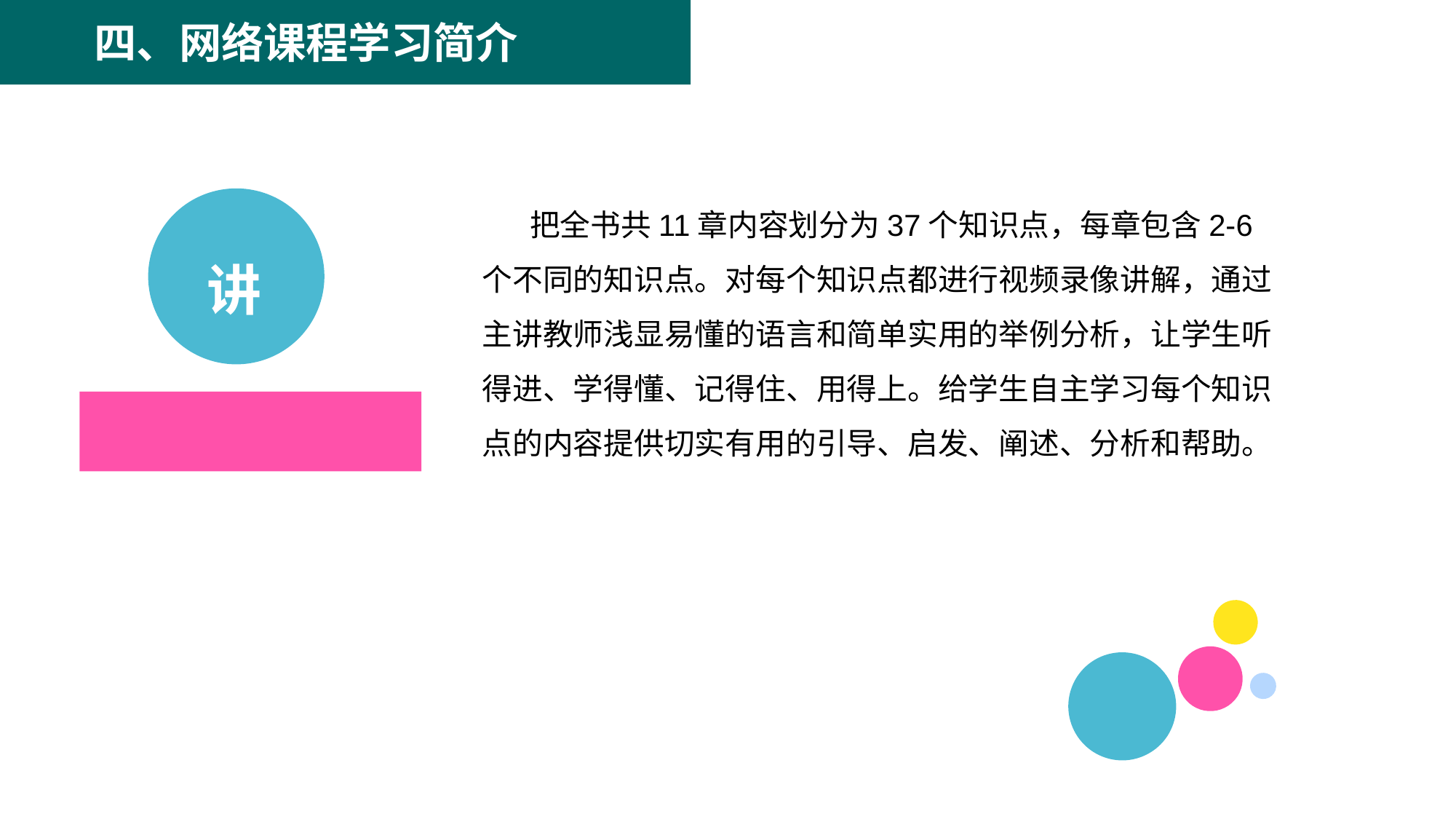

四、网络课程学习简介
      把全书共11章内容划分为37个知识点，每章包含2-6个不同的知识点。对每个知识点都进行视频录像讲解，通过主讲教师浅显易懂的语言和简单实用的举例分析，让学生听得进、学得懂、记得住、用得上。给学生自主学习每个知识点的内容提供切实有用的引导、启发、阐述、分析和帮助。

讲
讲